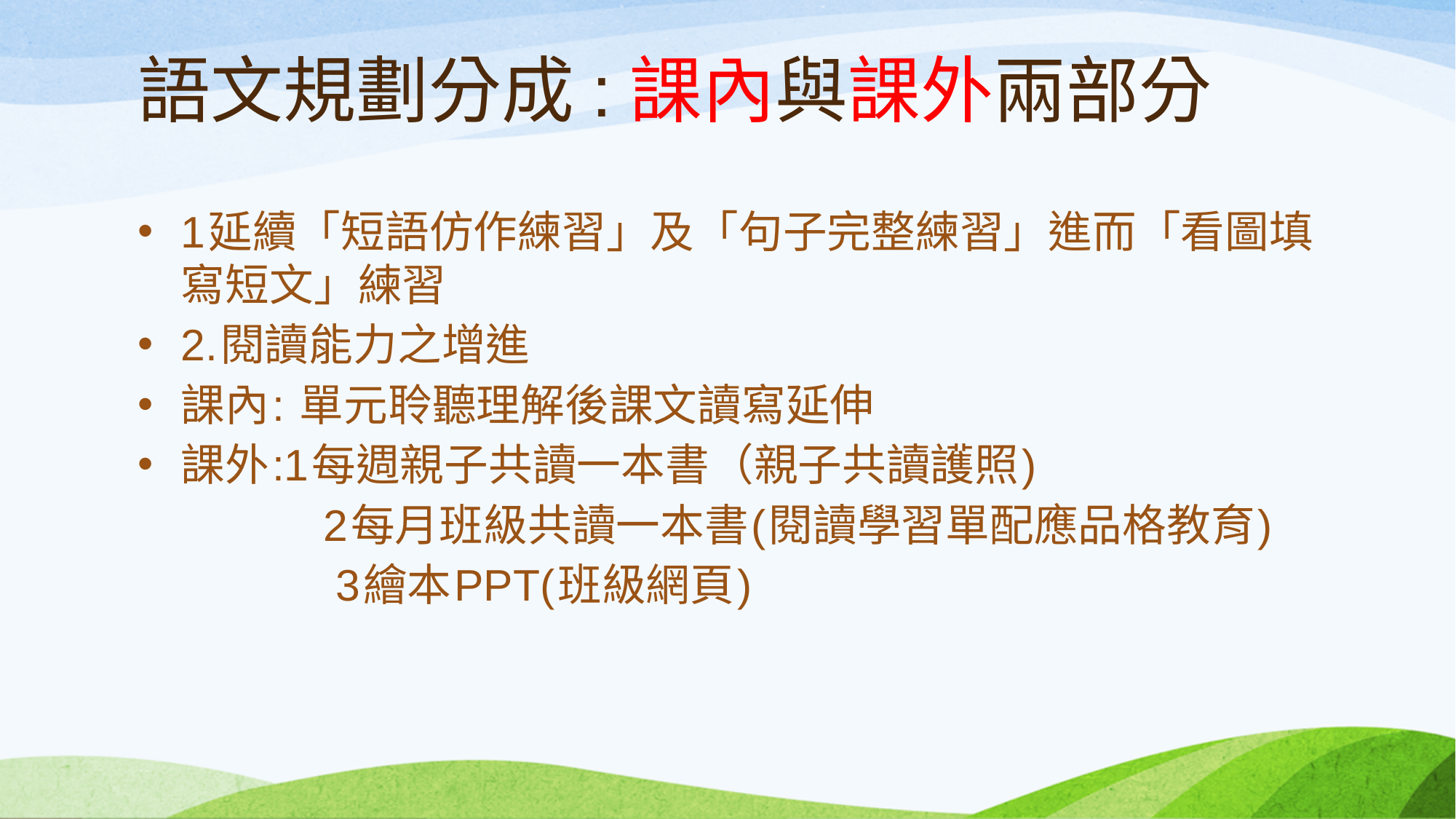

# 語文規劃分成:課內與課外兩部分

1延續「短語仿作練習」及「句子完整練習」進而「看圖填寫短文」練習
2.閱讀能力之增進
課內: 單元聆聽理解後課文讀寫延伸
課外:1每週親子共讀一本書（親子共讀護照)
               2每月班級共讀一本書(閱讀學習單配應品格教育)
                3繪本PPT(班級網頁)